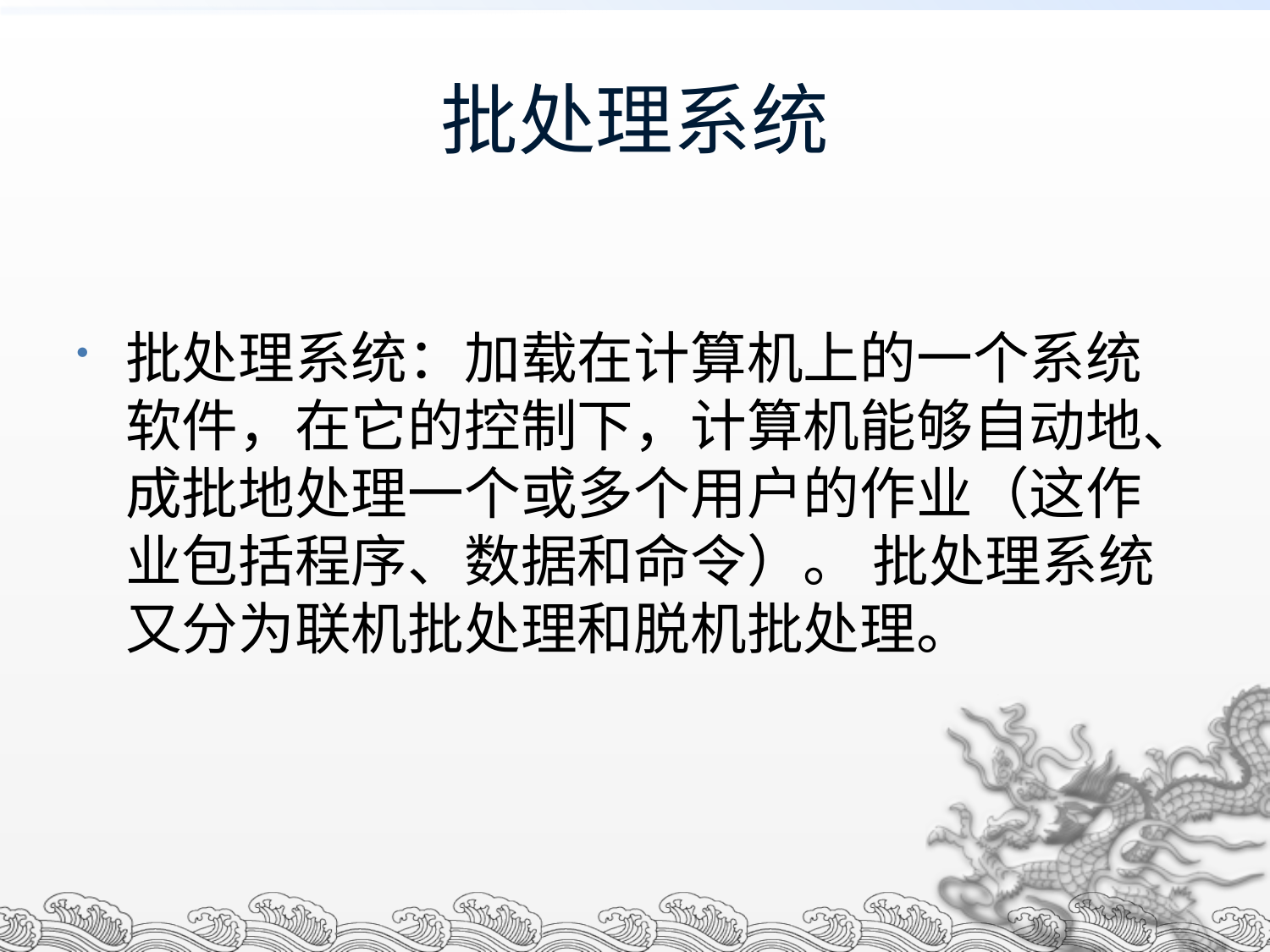

# 批处理系统
批处理系统：加载在计算机上的一个系统软件，在它的控制下，计算机能够自动地、成批地处理一个或多个用户的作业（这作业包括程序、数据和命令）。 批处理系统又分为联机批处理和脱机批处理。